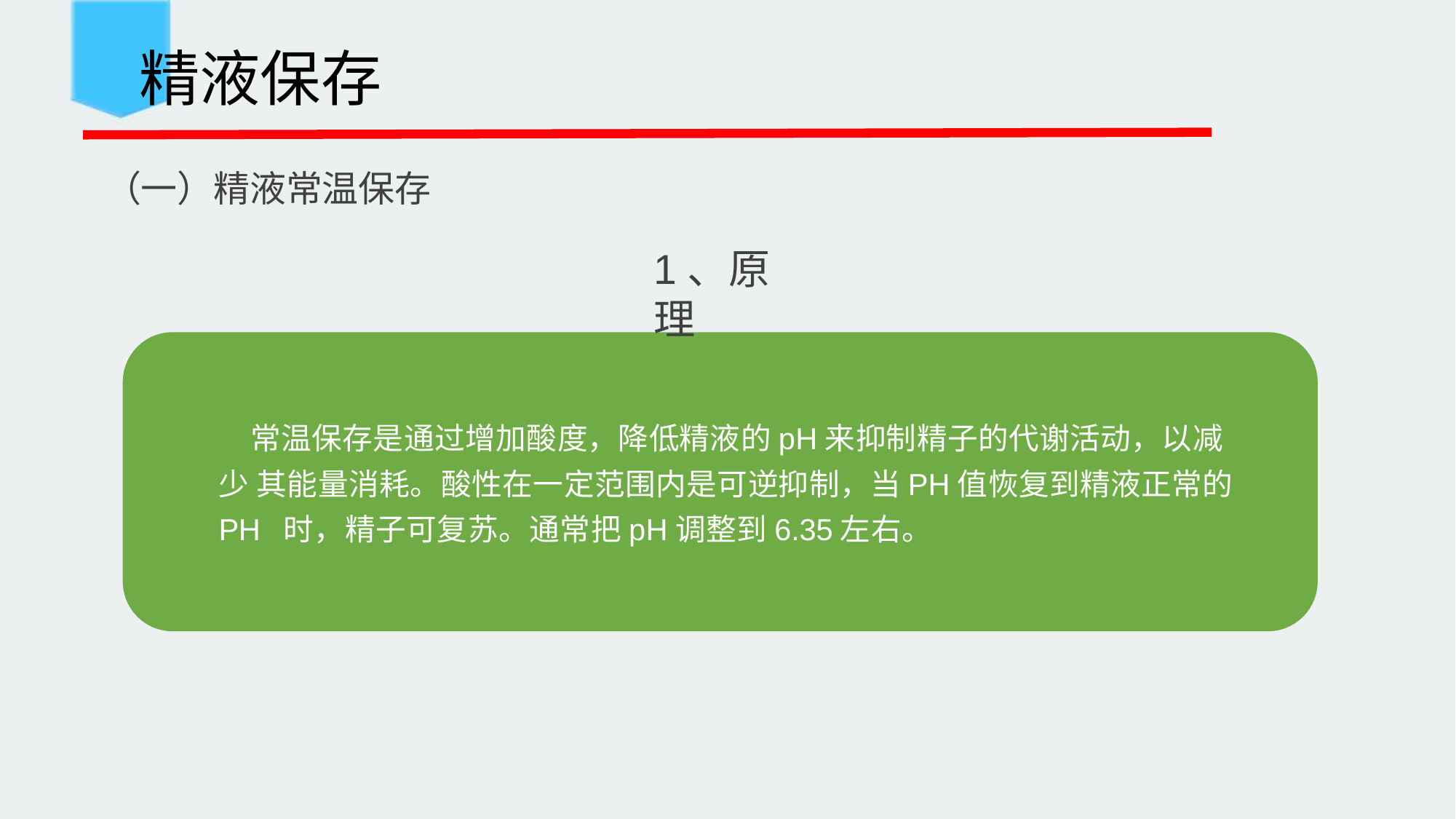

精液保存
  （一）精液常温保存

1、原理

常温保存是通过增加酸度，降低精液的pH来抑制精子的代谢活动，以减少 其能量消耗。酸性在一定范围内是可逆抑制，当PH值恢复到精液正常的PH  时，精子可复苏。通常把pH调整到6.35左右。